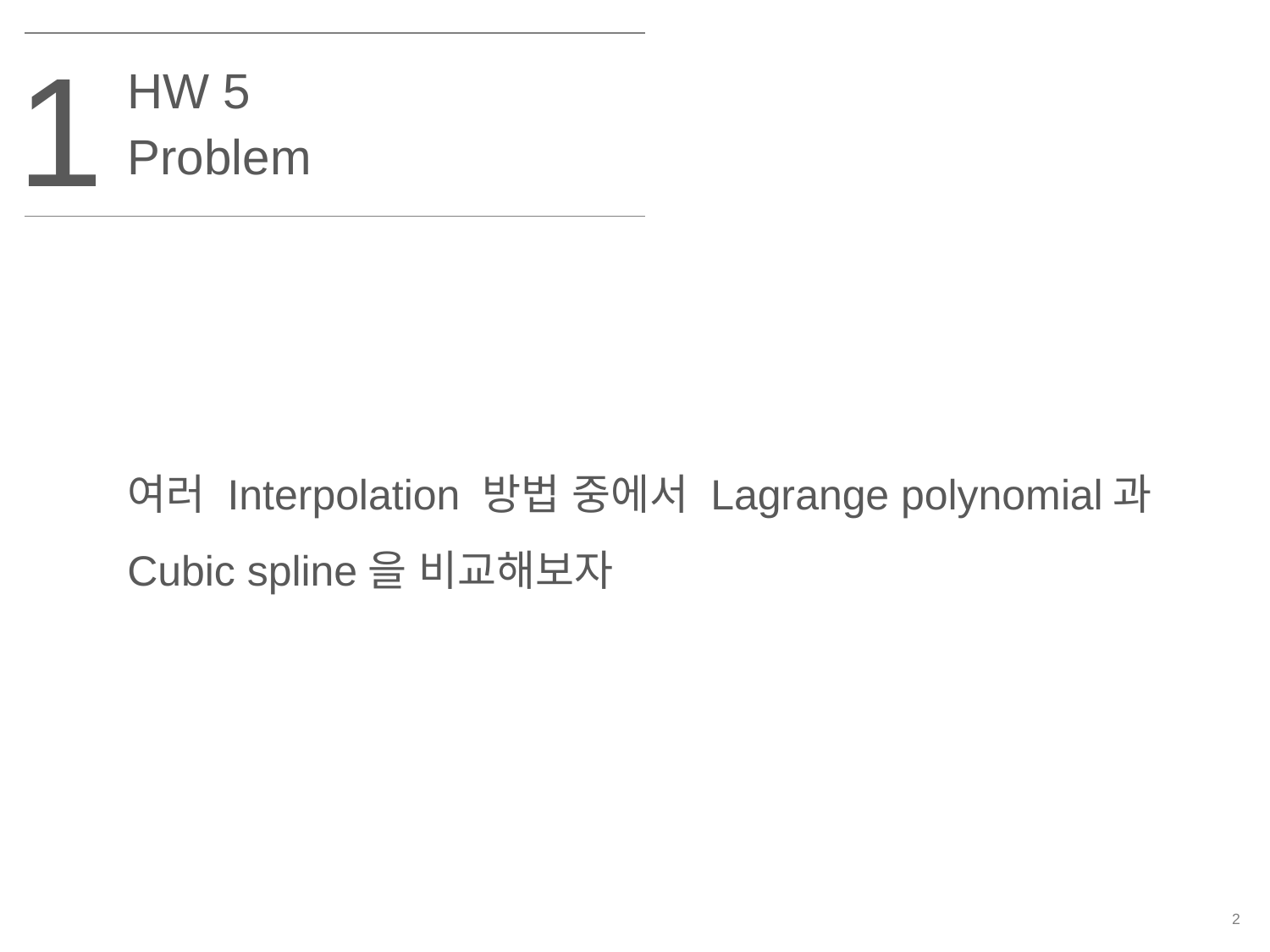

1
HW 5
Problem
여러 Interpolation 방법 중에서 Lagrange polynomial과 Cubic spline을 비교해보자